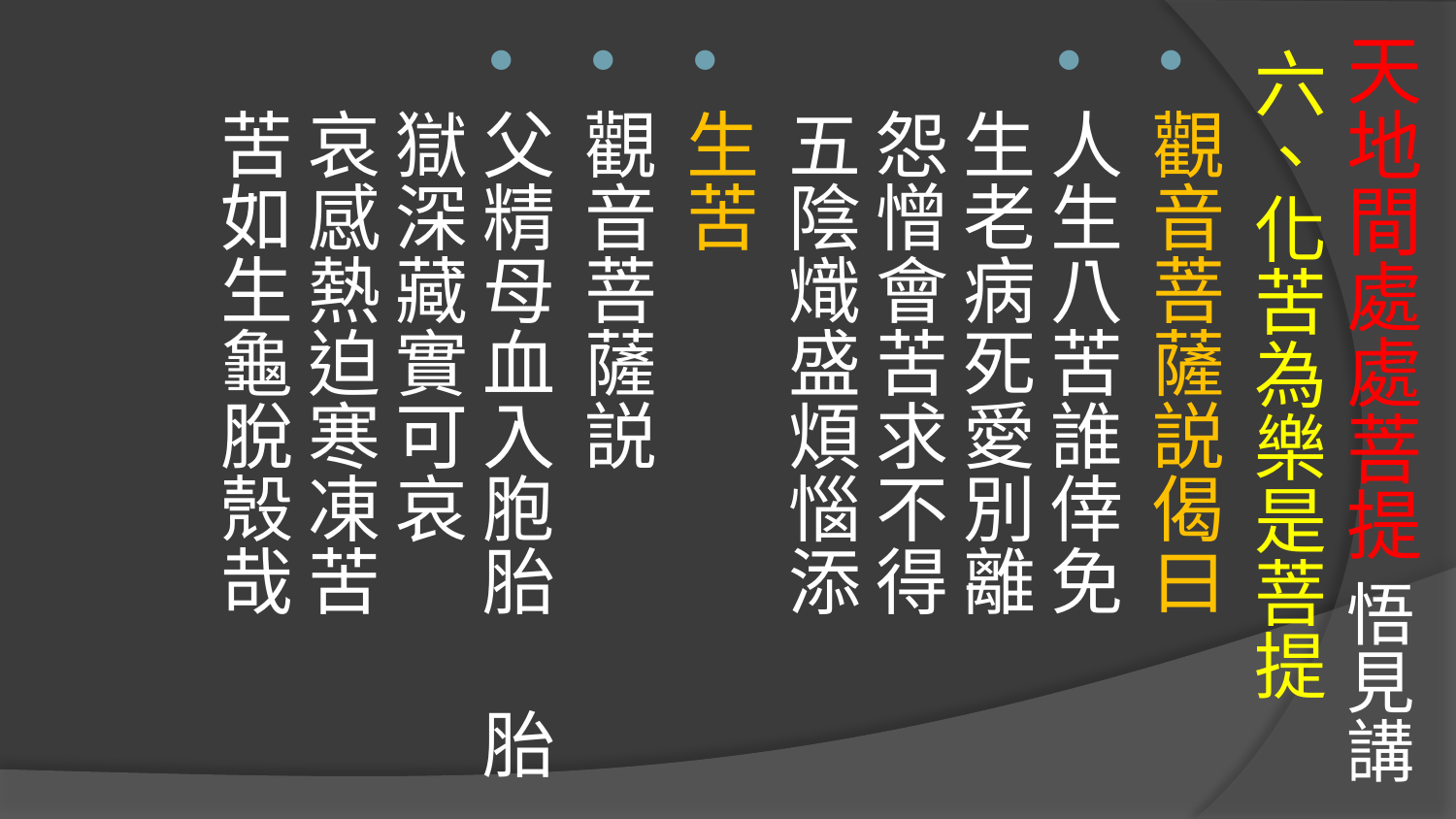

# 天地間處處菩提 悟見講
六、化苦為樂是菩提
觀音菩薩説偈曰
人生八苦誰倖免　   生老病死愛別離
怨憎會苦求不得　      五陰熾盛煩惱添
生苦
觀音菩薩説
父精母血入胞胎　 胎獄深藏實可哀
哀感熱迫寒凍苦　   苦如生龜脫殼哉